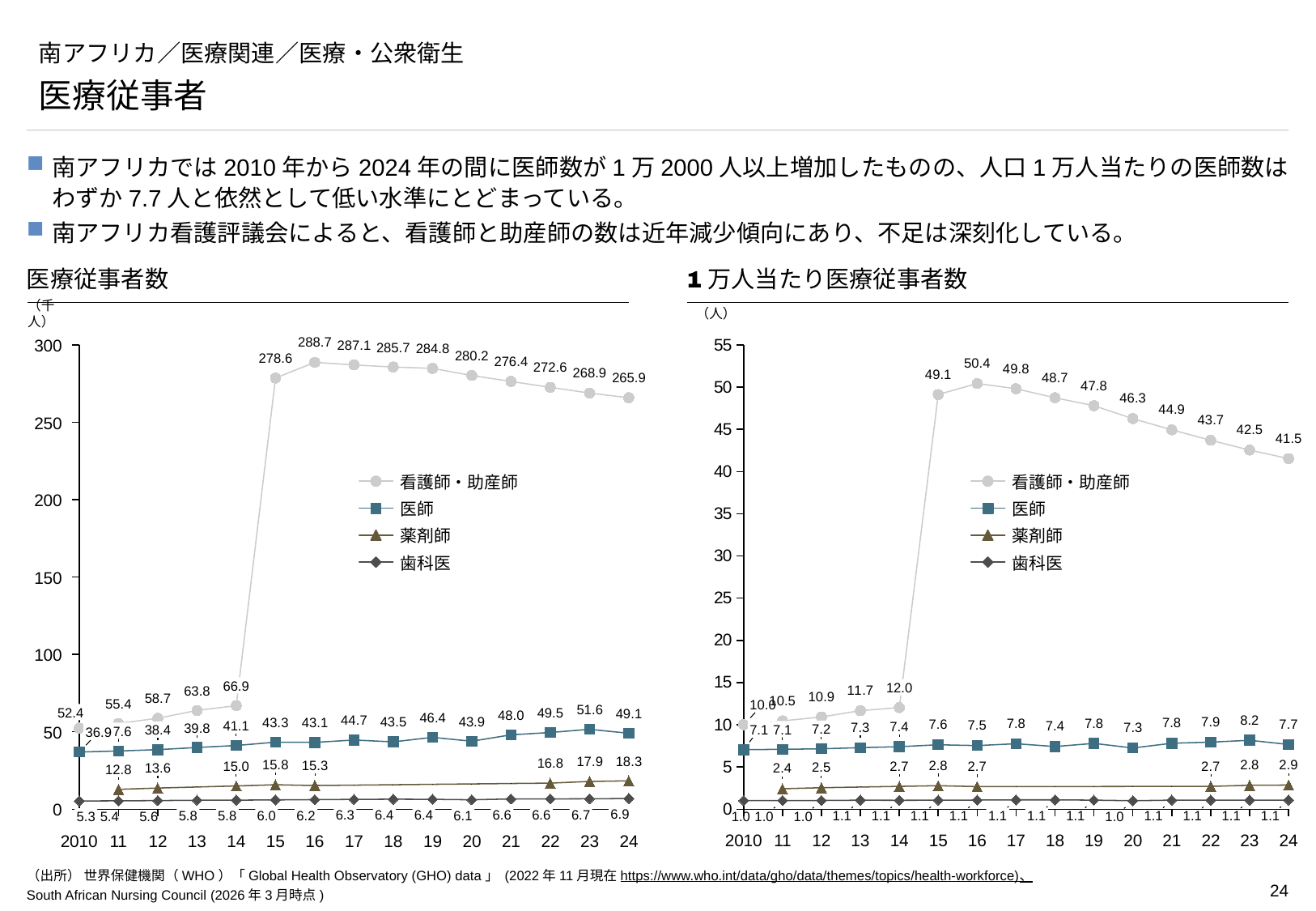

# 南アフリカ／医療関連／医療・公衆衛生
医療従事者
南アフリカでは2010年から2024年の間に医師数が1万2000人以上増加したものの、人口1万人当たりの医師数はわずか7.7人と依然として低い水準にとどまっている。
南アフリカ看護評議会によると、看護師と助産師の数は近年減少傾向にあり、不足は深刻化している。
医療従事者数
1万人当たり医療従事者数
（千人）
（人）

### Chart

| Category |  |  |  |  |
|---|---|---|---|---|
288.7

### Chart

| Category |  |  |  |  |
|---|---|---|---|---|
300
287.1
285.7
284.8
280.2
278.6
276.4
272.6
268.9
265.9
250
看護師・助産師
看護師・助産師

200
医師
医師

薬剤師
薬剤師

歯科医
歯科医

150
100
66.9
12.0
63.8
58.7
55.4
51.6
52.4
49.5
49.1
48.0
46.4
44.7
43.9
43.5
43.3
43.1
41.1
39.8
7.2
7.1
38.4
7.1
50
37.6
36.9
18.3
17.9
16.8
15.8
15.3
15.0
13.6
12.8
0
6.9
6.7
6.6
6.6
6.4
6.3
6.4
6.2
6.0
6.1
5.8
5.8
1.1
1.1
5.6
5.3
5.4
2010
11
12
13
14
15
16
17
18
19
20
21
22
23
24
2010
11
12
13
14
15
16
17
18
19
20
21
22
23
24
（出所） 世界保健機関（WHO）「Global Health Observatory (GHO) data」 (2022年11月現在https://www.who.int/data/gho/data/themes/topics/health-workforce)、
South African Nursing Council (2026年3月時点)